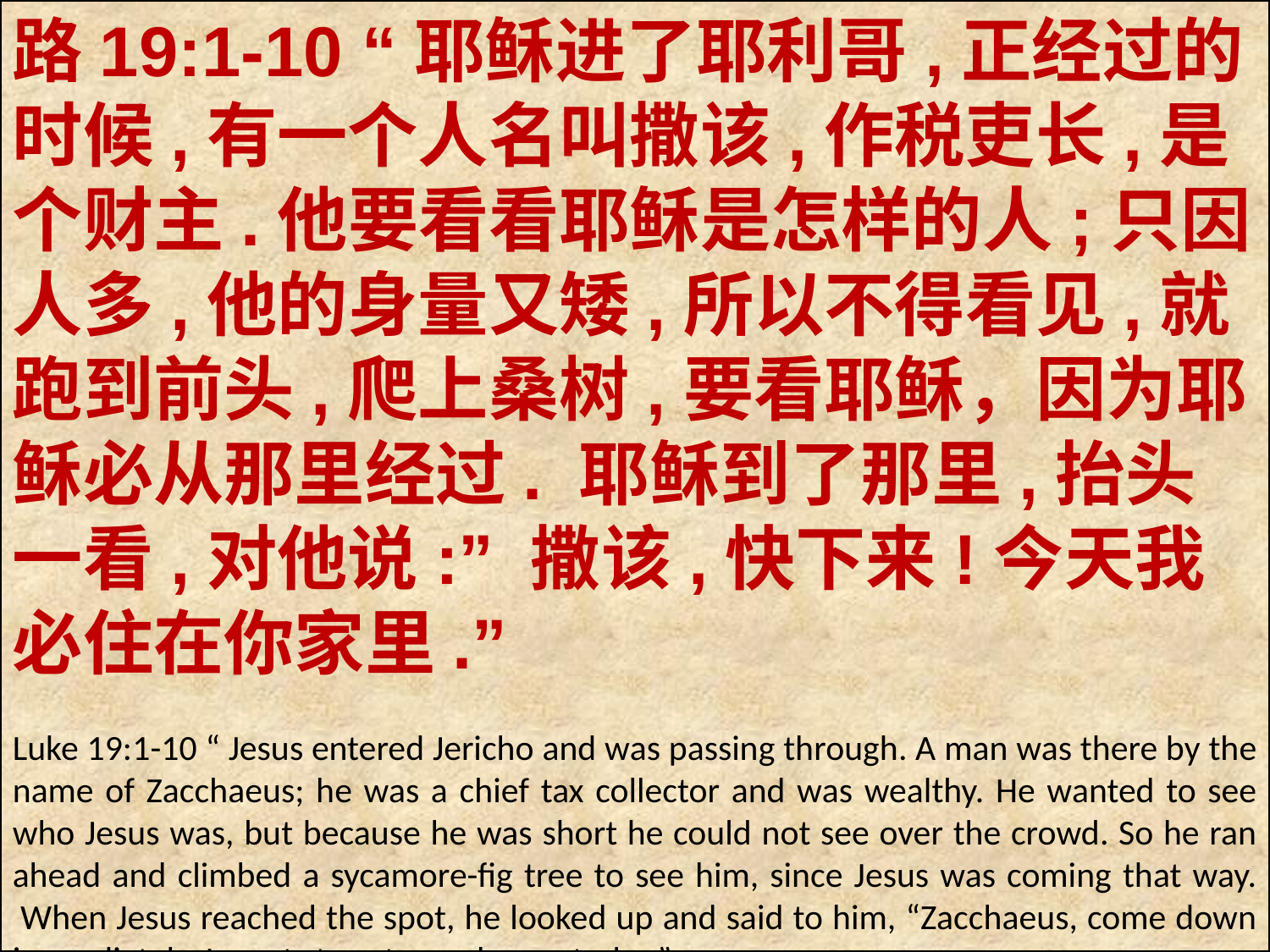

路19:1-10 “耶稣进了耶利哥,正经过的时候,有一个人名叫撒该,作税吏长,是个财主.他要看看耶稣是怎样的人;只因人多,他的身量又矮,所以不得看见,就跑到前头,爬上桑树,要看耶稣，因为耶稣必从那里经过. 耶稣到了那里,抬头一看,对他说:” 撒该,快下来!今天我必住在你家里.”

Luke 19:1-10 “ Jesus entered Jericho and was passing through. A man was there by the name of Zacchaeus; he was a chief tax collector and was wealthy. He wanted to see who Jesus was, but because he was short he could not see over the crowd. So he ran ahead and climbed a sycamore-fig tree to see him, since Jesus was coming that way.  When Jesus reached the spot, he looked up and said to him, “Zacchaeus, come down immediately. I must stay at your house today.”